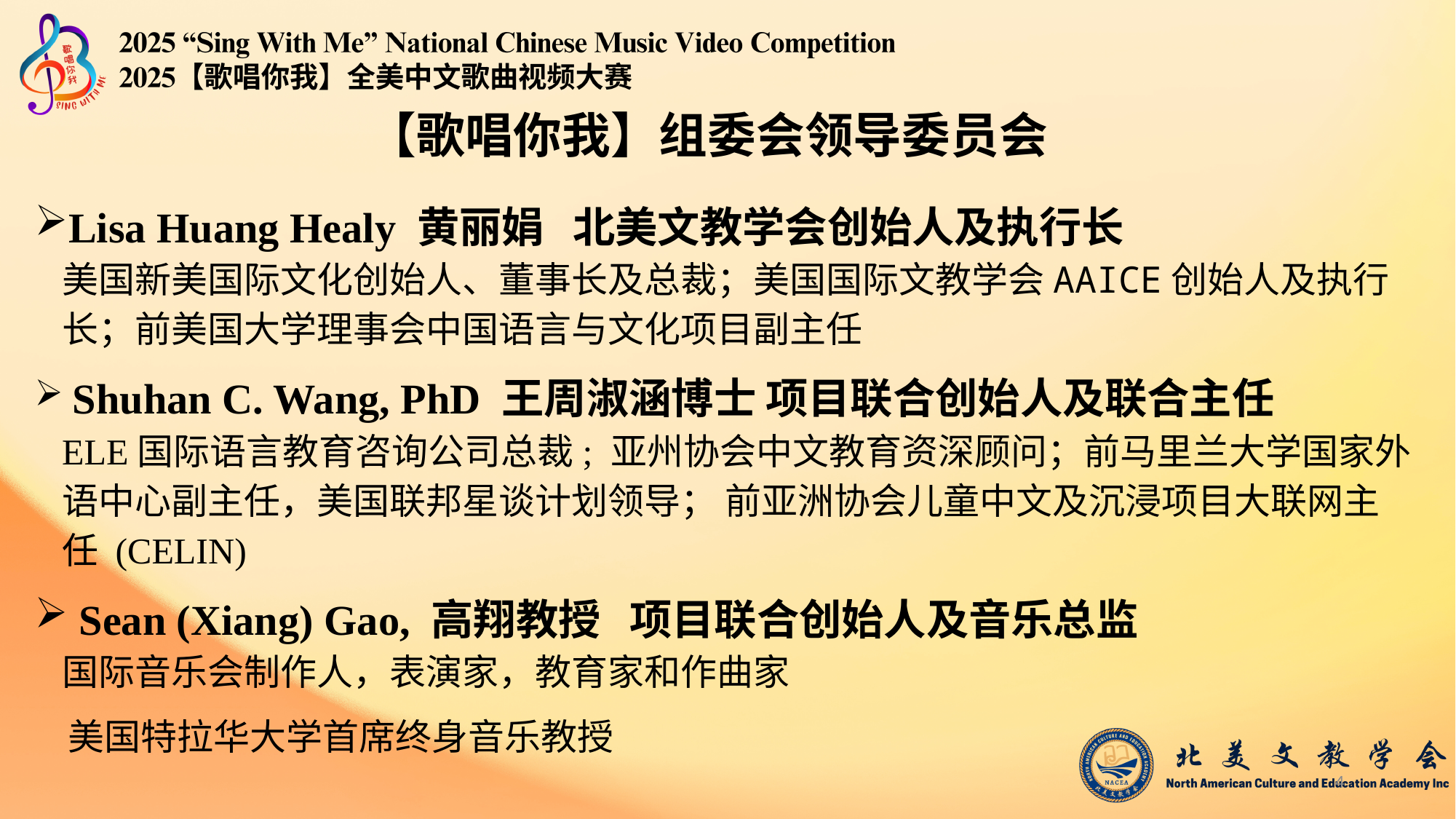

# 【歌唱你我】组委会领导委员会
Lisa Huang Healy 黄丽娟   北美文教学会创始人及执行长
美国新美国际文化创始人、董事长及总裁；美国国际文教学会AAICE创始人及执行长；前美国大学理事会中国语言与文化项目副主任
 Shuhan C. Wang, PhD 王周淑涵博士 项目联合创始人及联合主任
ELE国际语言教育咨询公司总裁; 亚州协会中文教育资深顾问；前马里兰大学国家外语中心副主任，美国联邦星谈计划领导； 前亚洲协会儿童中文及沉浸项目大联网主任 (CELIN)
 Sean (Xiang) Gao, 高翔教授   项目联合创始人及音乐总监
国际音乐会制作人，表演家，教育家和作曲家
   美国特拉华大学首席终身音乐教授
4